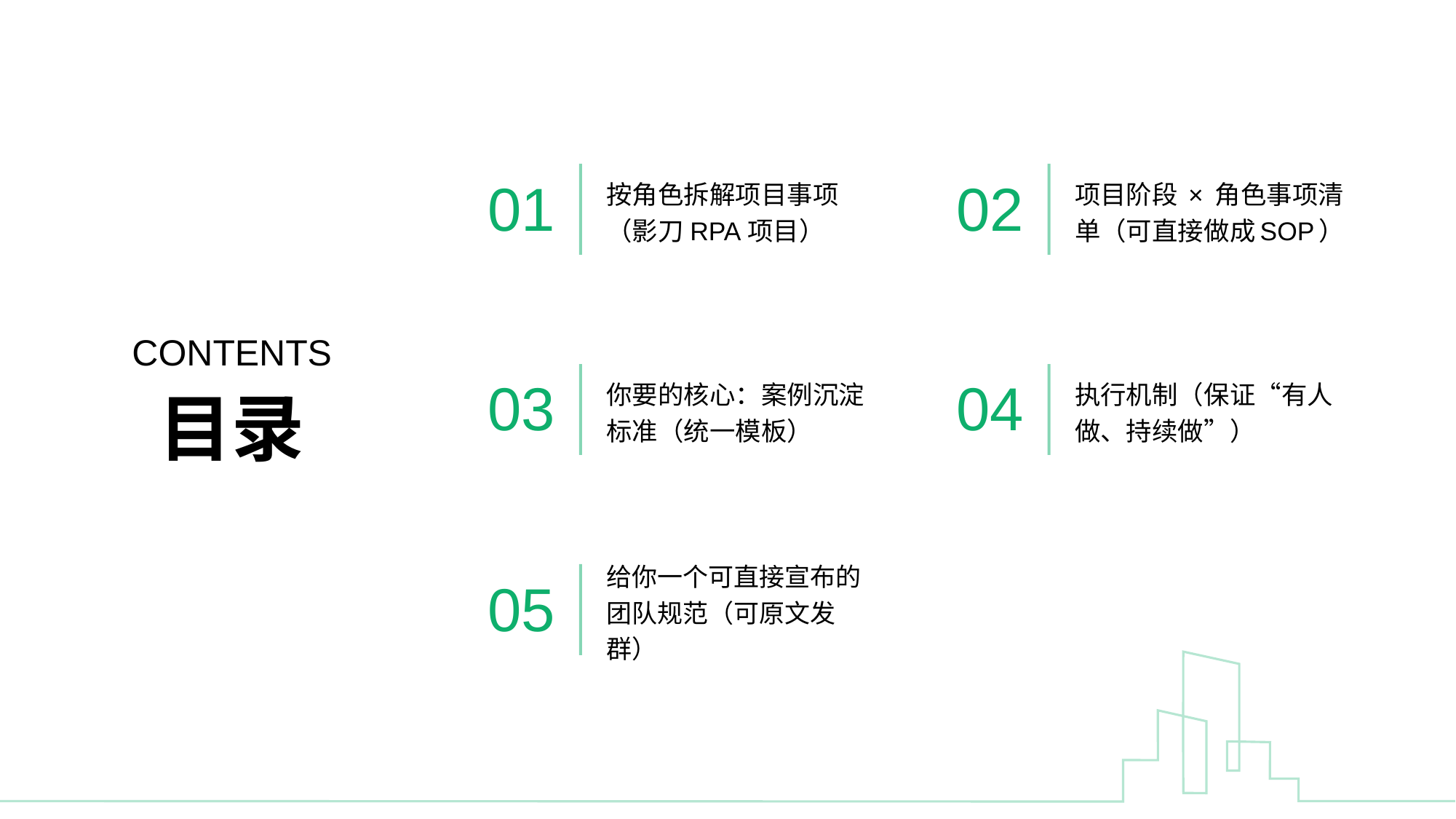

按角色拆解项目事项（影刀RPA项目）
项目阶段 × 角色事项清单（可直接做成SOP）

01
02
CONTENTS
你要的核心：案例沉淀标准（统一模板）
执行机制（保证“有人做、持续做”）

03
04
目录
给你一个可直接宣布的团队规范（可原文发群）

05